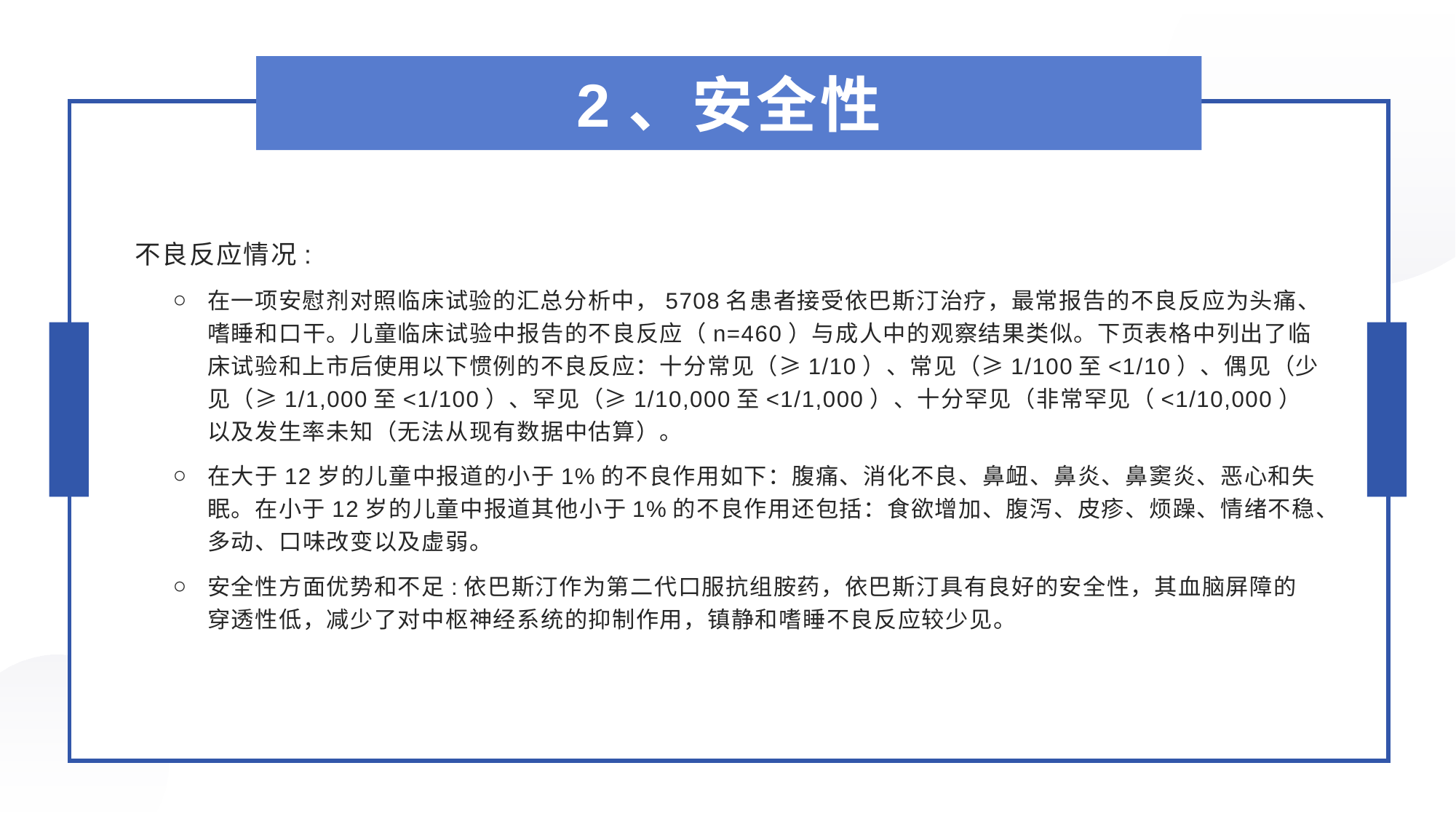

2、安全性

不良反应情况:
在一项安慰剂对照临床试验的汇总分析中，5708名患者接受依巴斯汀治疗，最常报告的不良反应为头痛、嗜睡和口干。儿童临床试验中报告的不良反应（n=460）与成人中的观察结果类似。下页表格中列出了临床试验和上市后使用以下惯例的不良反应：十分常见（≥1/10）、常见（≥1/100至<1/10）、偶见（少见（≥1/1,000至<1/100）、罕见（≥1/10,000至<1/1,000）、十分罕见（非常罕见（<1/10,000）以及发生率未知（无法从现有数据中估算）。
在大于12岁的儿童中报道的小于1%的不良作用如下：腹痛、消化不良、鼻衄、鼻炎、鼻窦炎、恶心和失眠。在小于12岁的儿童中报道其他小于1%的不良作用还包括：食欲增加、腹泻、皮疹、烦躁、情绪不稳、多动、口味改变以及虚弱。
安全性方面优势和不足:依巴斯汀作为第二代口服抗组胺药，依巴斯汀具有良好的安全性，其血脑屏障的穿透性低，减少了对中枢神经系统的抑制作用，镇静和嗜睡不良反应较少见。